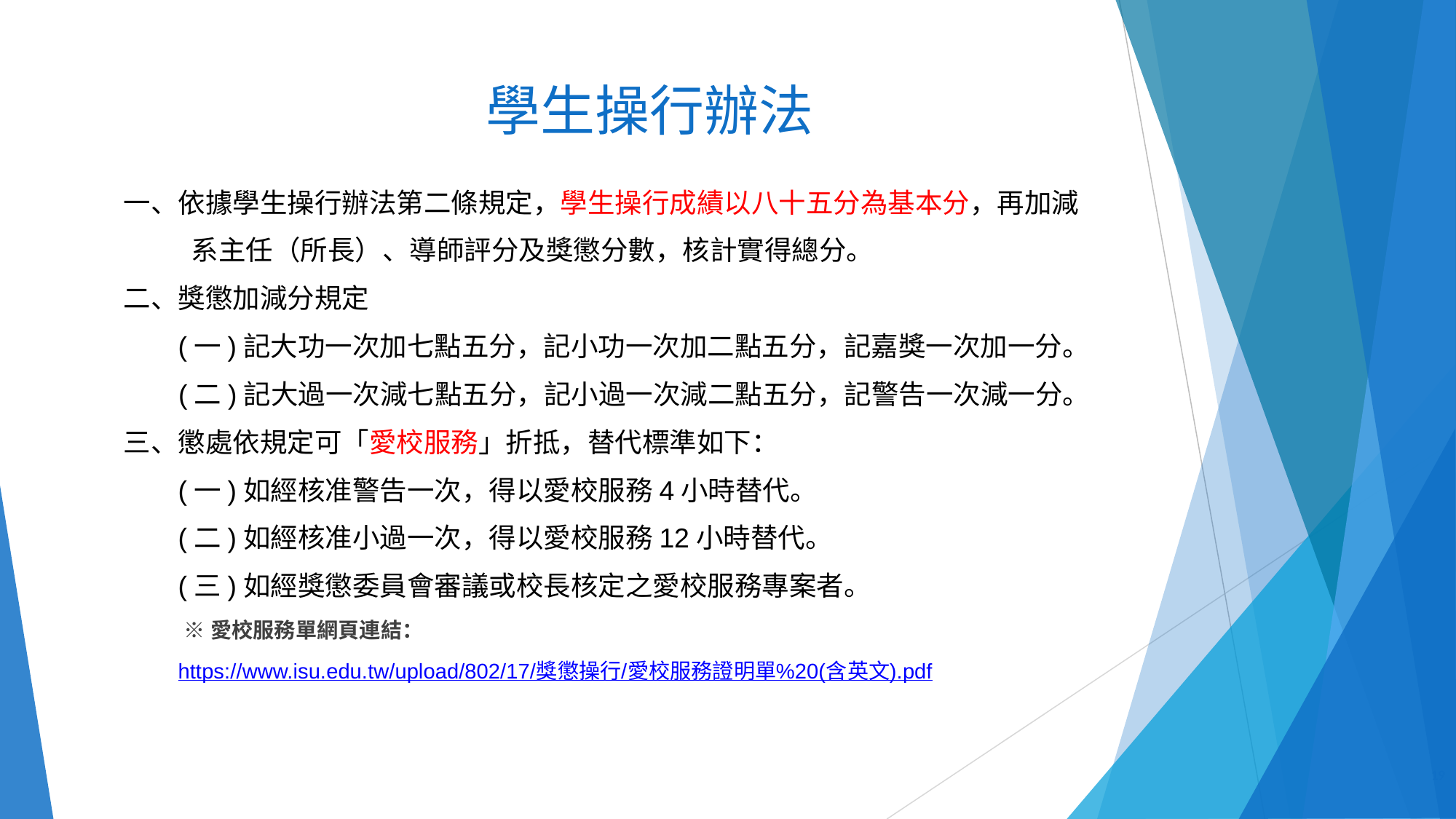

# 學生操行辦法
一、依據學生操行辦法第二條規定，學生操行成績以八十五分為基本分，再加減
        系主任（所長）、導師評分及獎懲分數，核計實得總分。
二、獎懲加減分規定
(一)記大功一次加七點五分，記小功一次加二點五分，記嘉獎一次加一分。
  (二)記大過一次減七點五分，記小過一次減二點五分，記警告一次減一分。
三、懲處依規定可「愛校服務」折抵，替代標準如下：
(一)如經核准警告一次，得以愛校服務4小時替代。
(二)如經核准小過一次，得以愛校服務12小時替代。
(三)如經獎懲委員會審議或校長核定之愛校服務專案者。
 ※愛校服務單網頁連結：
https://www.isu.edu.tw/upload/802/17/獎懲操行/愛校服務證明單%20(含英文).pdf

19